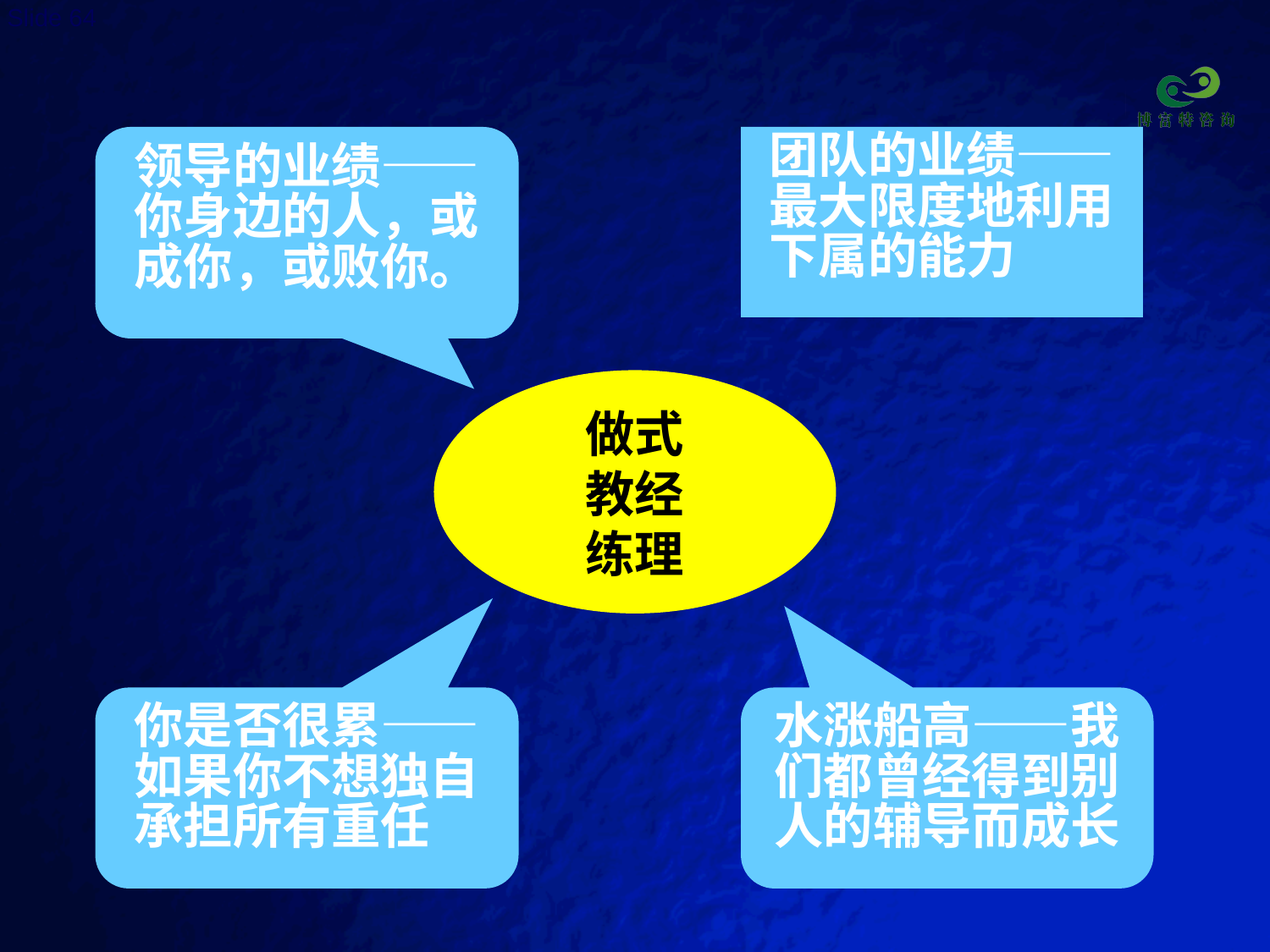

领导的业绩——你身边的人，或成你，或败你。
# 团队的业绩——最大限度地利用下属的能力
做式
教经
练理
你是否很累——如果你不想独自承担所有重任
水涨船高——我们都曾经得到别人的辅导而成长